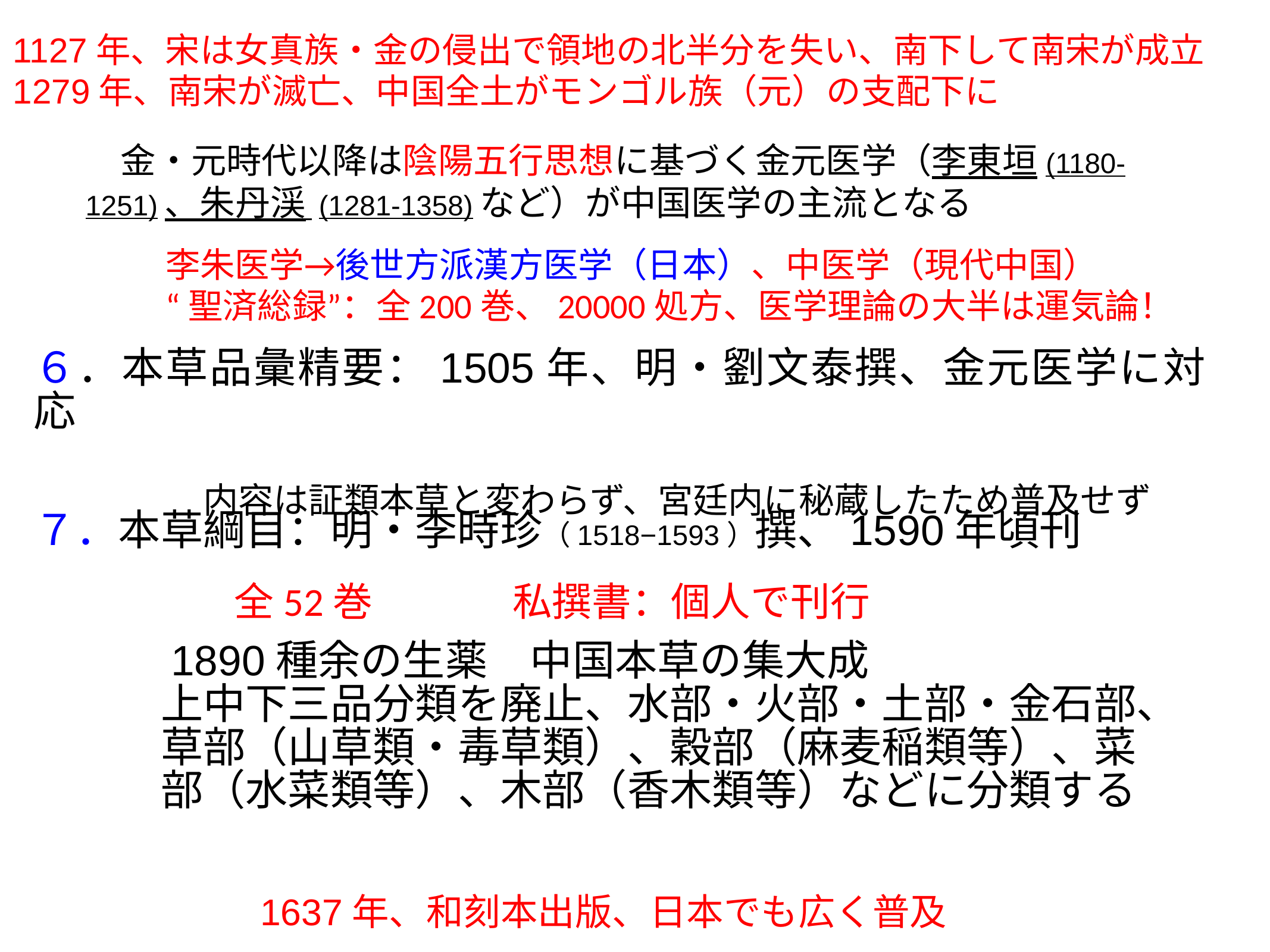

1127年、宋は女真族・金の侵出で領地の北半分を失い、南下して南宋が成立
1279年、南宋が滅亡、中国全土がモンゴル族（元）の支配下に
　金・元時代以降は陰陽五行思想に基づく金元医学（李東垣(1180-1251)、朱丹渓 (1281-1358)など）が中国医学の主流となる
李朱医学→後世方派漢方医学（日本）、中医学（現代中国）
“聖済総録”：全200巻、20000処方、医学理論の大半は運気論！
６．本草品彙精要：1505年、明・劉文泰撰、金元医学に対応

　　　　内容は証類本草と変わらず、宮廷内に秘蔵したため普及せず
７．本草綱目：明・李時珍（1518−1593）撰、1590年頃刊

　　　1890種余の生薬　中国本草の集大成
　　　上中下三品分類を廃止、水部・火部・土部・金石部、
　　　草部（山草類・毒草類）、穀部（麻麦稲類等）、菜
　　　部（水菜類等）、木部（香木類等）などに分類する
全52巻
私撰書：個人で刊行
1637年、和刻本出版、日本でも広く普及